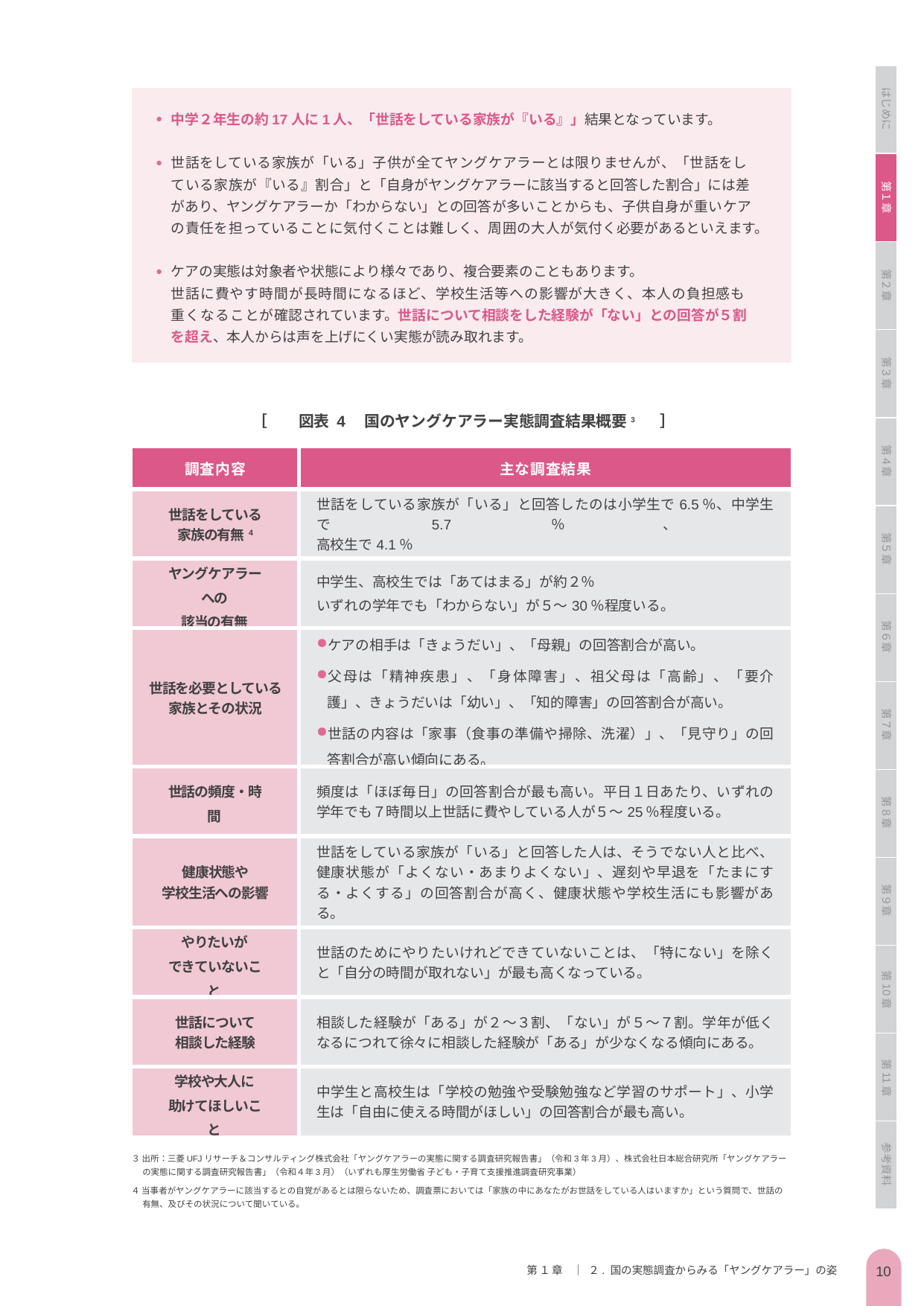

はじめに
中学２年生の約17人に1人、「世話をしている家族が『いる』」結果となっています。

世話をしている家族が「いる」子供が全てヤングケアラーとは限りませんが、「世話をしている家族が『いる』割合」と「自身がヤングケアラーに該当すると回答した割合」には差があり、ヤングケアラーか「わからない」との回答が多いことからも、子供自身が重いケアの責任を担っていることに気付くことは難しく、周囲の大人が気付く必要があるといえます。

ケアの実態は対象者や状態により様々であり、複合要素のこともあります。
世話に費やす時間が長時間になるほど、学校生活等への影響が大きく、本人の負担感も重くなることが確認されています。世話について相談をした経験が「ない」との回答が５割を超え、本人からは声を上げにくい実態が読み取れます。

第１章

第２章

第３章
［　　図表 4　国のヤングケアラー実態調査結果概要3　　　］

第４章
| 調査内容 | 主な調査結果 |
| --- | --- |
| 世話をしている 家族の有無4 | 世話をしている家族が「いる」と回答したのは小学生で6.5％、中学生で5.7％、 高校生で4.1％ |
| ヤングケアラーへの 該当の有無 | 中学生、高校生では「あてはまる」が約２％ いずれの学年でも「わからない」が５～30％程度いる。 |
| 世話を必要としている 家族とその状況 | ケアの相手は「きょうだい」、「母親」の回答割合が高い。 父母は「精神疾患」、「身体障害」、祖父母は「高齢」、「要介護」、きょうだいは「幼い」、「知的障害」の回答割合が高い。 世話の内容は「家事（食事の準備や掃除、洗濯）」、「見守り」の回答割合が高い傾向にある。 |
| 世話の頻度・時間 | 頻度は「ほぼ毎日」の回答割合が最も高い。平日１日あたり、いずれの学年でも７時間以上世話に費やしている人が５～25％程度いる。 |
| 健康状態や 学校生活への影響 | 世話をしている家族が「いる」と回答した人は、そうでない人と比べ、健康状態が「よくない・あまりよくない」、遅刻や早退を「たまにする・よくする」の回答割合が高く、健康状態や学校生活にも影響がある。 |
| やりたいが できていないこと | 世話のためにやりたいけれどできていないことは、「特にない」を除くと「自分の時間が取れない」が最も高くなっている。 |
| 世話について 相談した経験 | 相談した経験が「ある」が２～３割、「ない」が５～７割。学年が低くなるにつれて徐々に相談した経験が「ある」が少なくなる傾向にある。 |
| 学校や大人に 助けてほしいこと | 中学生と高校生は「学校の勉強や受験勉強など学習のサポート」、小学生は「自由に使える時間がほしい」の回答割合が最も高い。 |

第５章

第６章

第７章

第８章

第９章

第10章

第11章

参考資料
３ 出所：三菱UFJリサーチ＆コンサルティング株式会社「ヤングケアラーの実態に関する調査研究報告書」（令和3年3月）、株式会社日本総合研究所「ヤングケアラーの実態に関する調査研究報告書」（令和４年3月）（いずれも厚生労働省 子ども・子育て支援推進調査研究事業）
４ 当事者がヤングケアラーに該当するとの自覚があるとは限らないため、調査票においては「家族の中にあなたがお世話をしている人はいますか」という質問で、世話の有無、及びその状況について聞いている。

10
第１章  ｜  ２. 国の実態調査からみる「ヤングケアラー」の姿